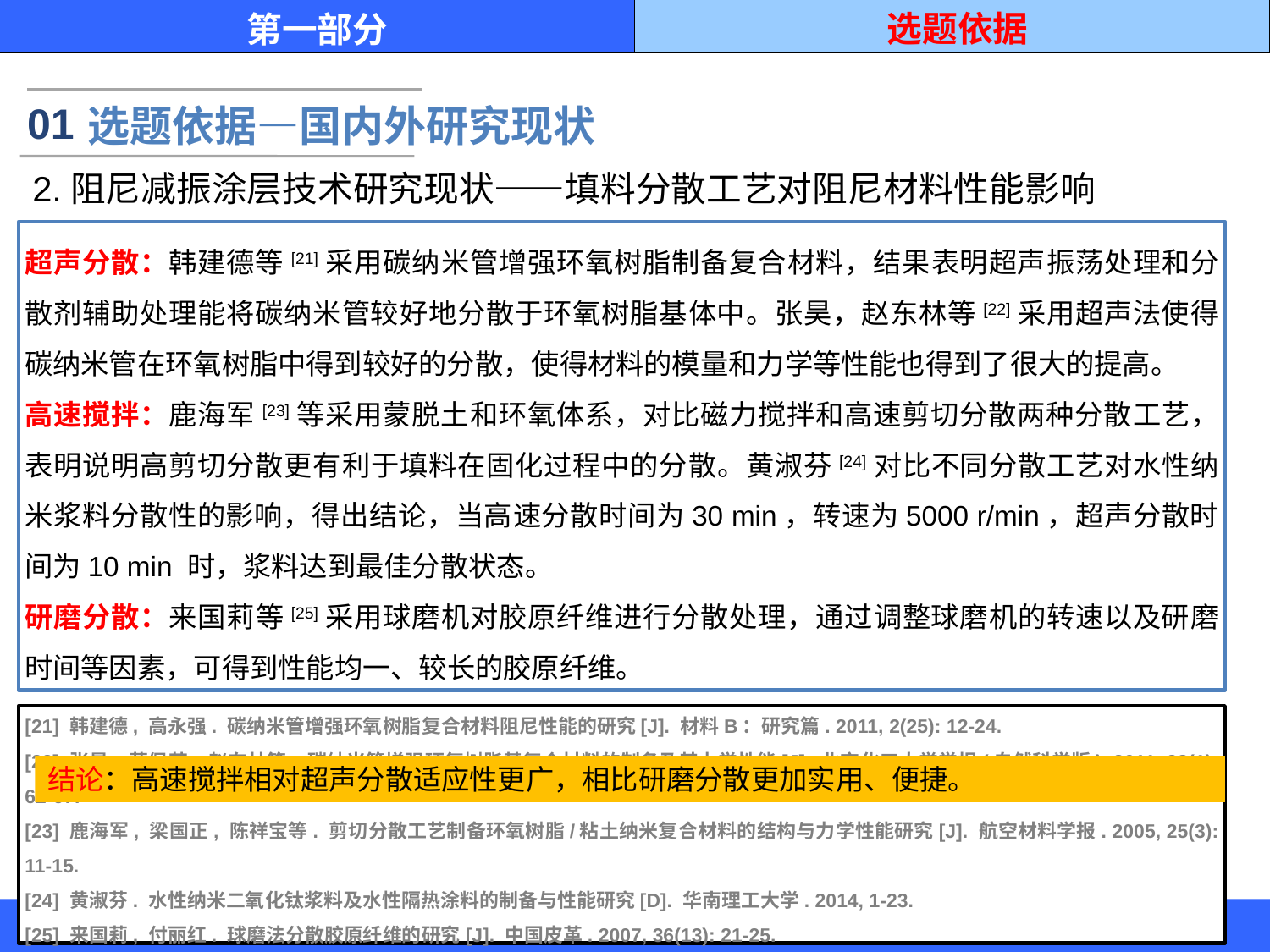

选题依据
第一部分
01
选题依据—国内外研究现状
2.阻尼减振涂层技术研究现状——填料分散工艺对阻尼材料性能影响
超声分散：韩建德等[21]采用碳纳米管增强环氧树脂制备复合材料，结果表明超声振荡处理和分散剂辅助处理能将碳纳米管较好地分散于环氧树脂基体中。张昊，赵东林等[22]采用超声法使得碳纳米管在环氧树脂中得到较好的分散，使得材料的模量和力学等性能也得到了很大的提高。
高速搅拌：鹿海军[23]等采用蒙脱土和环氧体系，对比磁力搅拌和高速剪切分散两种分散工艺，表明说明高剪切分散更有利于填料在固化过程中的分散。黄淑芬[24]对比不同分散工艺对水性纳米浆料分散性的影响，得出结论，当高速分散时间为30 min，转速为5000 r/min，超声分散时间为10 min 时，浆料达到最佳分散状态。
研磨分散：来国莉等[25]采用球磨机对胶原纤维进行分散处理，通过调整球磨机的转速以及研磨时间等因素，可得到性能均一、较长的胶原纤维。
[21] 韩建德, 高永强. 碳纳米管增强环氧树脂复合材料阻尼性能的研究[J]. 材料B：研究篇. 2011, 2(25): 12-24.
[22] 张昊, 蔡佩芝, 赵东林等. 碳纳米管增强环氧树脂基复合材料的制备及其力学性能[J]. 北京化工大学学报(自然科学版). 2011, 38(1): 62-67.
[23] 鹿海军, 梁国正, 陈祥宝等. 剪切分散工艺制备环氧树脂/粘土纳米复合材料的结构与力学性能研究[J]. 航空材料学报. 2005, 25(3): 11-15.
[24] 黄淑芬. 水性纳米二氧化钛浆料及水性隔热涂料的制备与性能研究[D]. 华南理工大学. 2014, 1-23.
[25] 来国莉, 付丽红. 球磨法分散胶原纤维的研究[J]. 中国皮革. 2007, 36(13): 21-25.
结论：高速搅拌相对超声分散适应性更广，相比研磨分散更加实用、便捷。
南京航空航天大学智能诊断与专家系统研究室                 http://ides.nuaa.edu.cn